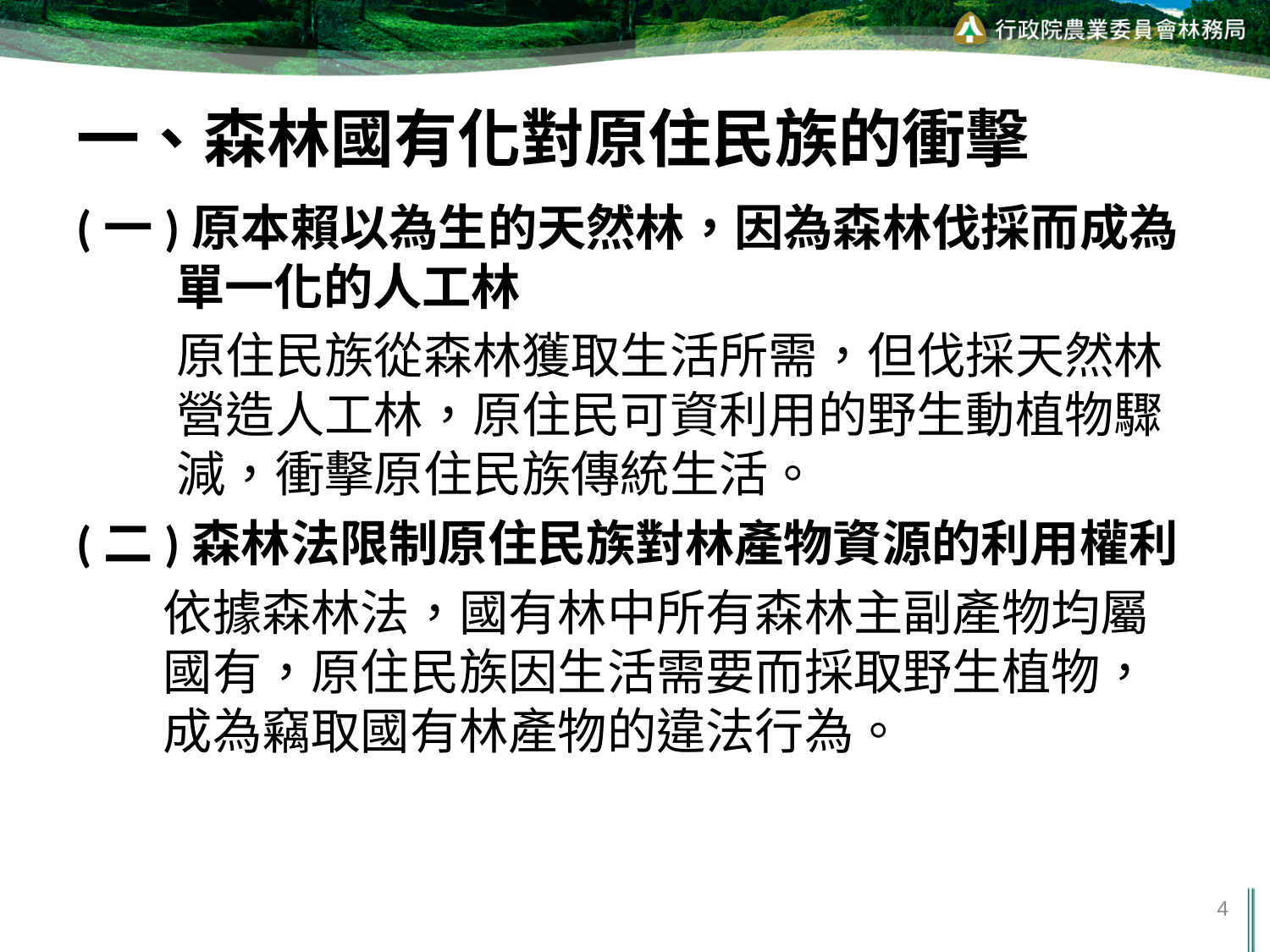

# 一、森林國有化對原住民族的衝擊
(一)原本賴以為生的天然林，因為森林伐採而成為單一化的人工林
原住民族從森林獲取生活所需，但伐採天然林營造人工林，原住民可資利用的野生動植物驟減，衝擊原住民族傳統生活。
(二)森林法限制原住民族對林產物資源的利用權利
依據森林法，國有林中所有森林主副產物均屬國有，原住民族因生活需要而採取野生植物，成為竊取國有林產物的違法行為。

4